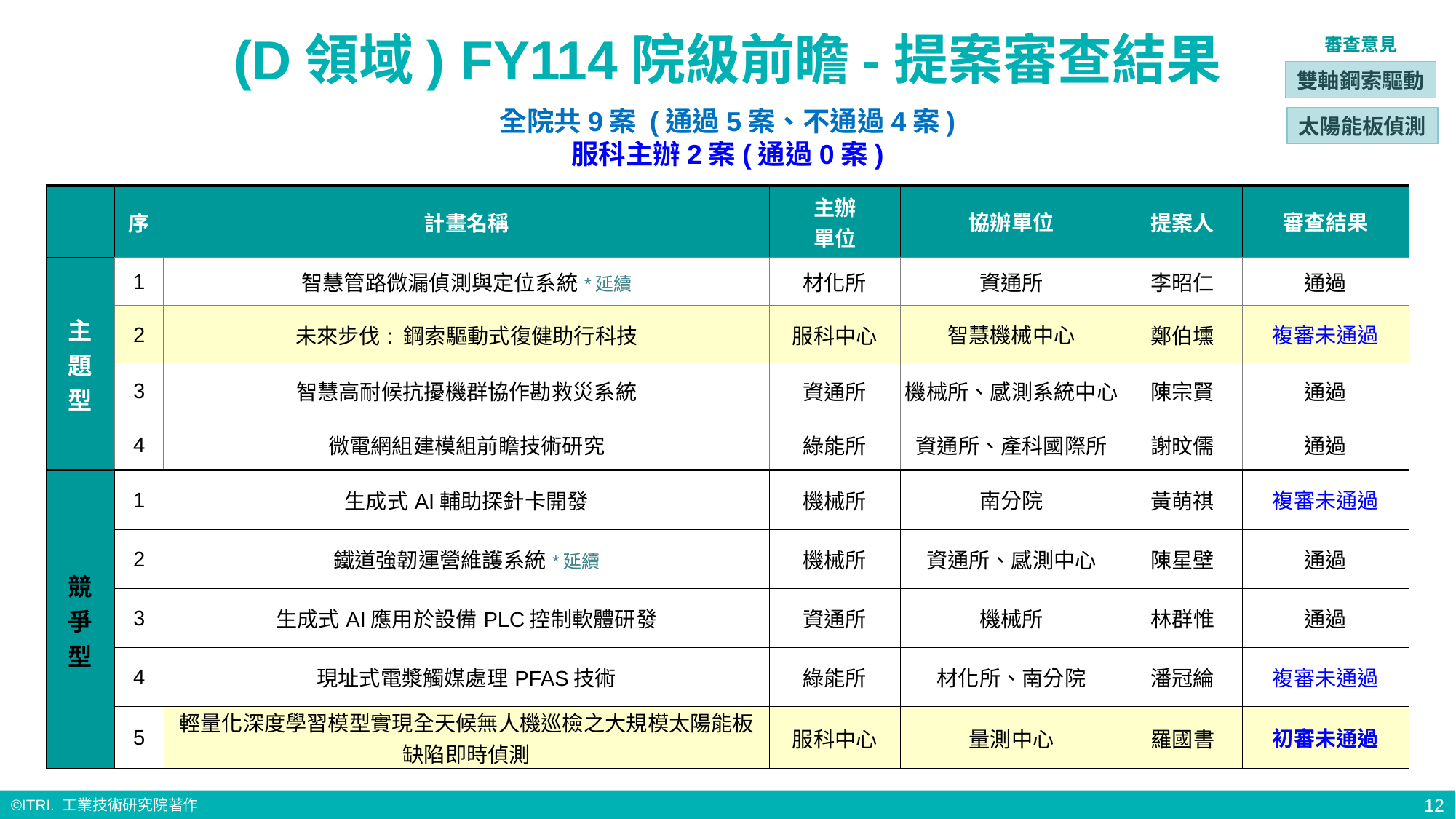

# (D領域) FY114院級前瞻-提案審查結果
審查意見
雙軸鋼索驅動
全院共9案 (通過5案、不通過4案)
服科主辦2案(通過0案)
太陽能板偵測
|  | 序 | 計畫名稱 | 主辦 單位 | 協辦單位 | 提案人 | 審查結果 |
| --- | --- | --- | --- | --- | --- | --- |
| 主 題 型 | 1 | 智慧管路微漏偵測與定位系統\*延續 | 材化所 | 資通所 | 李昭仁 | 通過 |
|  | 2 | 未來步伐: 鋼索驅動式復健助行科技 | 服科中心 | 智慧機械中心 | 鄭伯壎 | 複審未通過 |
|  | 3 | 智慧高耐候抗擾機群協作勘救災系統 | 資通所 | 機械所、感測系統中心 | 陳宗賢 | 通過 |
|  | 4 | 微電網組建模組前瞻技術研究 | 綠能所 | 資通所、產科國際所 | 謝旼儒 | 通過 |
| 競 爭 型 | 1 | 生成式AI輔助探針卡開發 | 機械所 | 南分院 | 黃萌祺 | 複審未通過 |
|  | 2 | 鐵道強韌運營維護系統\*延續 | 機械所 | 資通所、感測中心 | 陳星壁 | 通過 |
|  | 3 | 生成式AI應用於設備PLC控制軟體研發 | 資通所 | 機械所 | 林群惟 | 通過 |
|  | 4 | 現址式電漿觸媒處理PFAS技術 | 綠能所 | 材化所、南分院 | 潘冠綸 | 複審未通過 |
|  | 5 | 輕量化深度學習模型實現全天候無人機巡檢之大規模太陽能板 缺陷即時偵測 | 服科中心 | 量測中心 | 羅國書 | 初審未通過 |
12